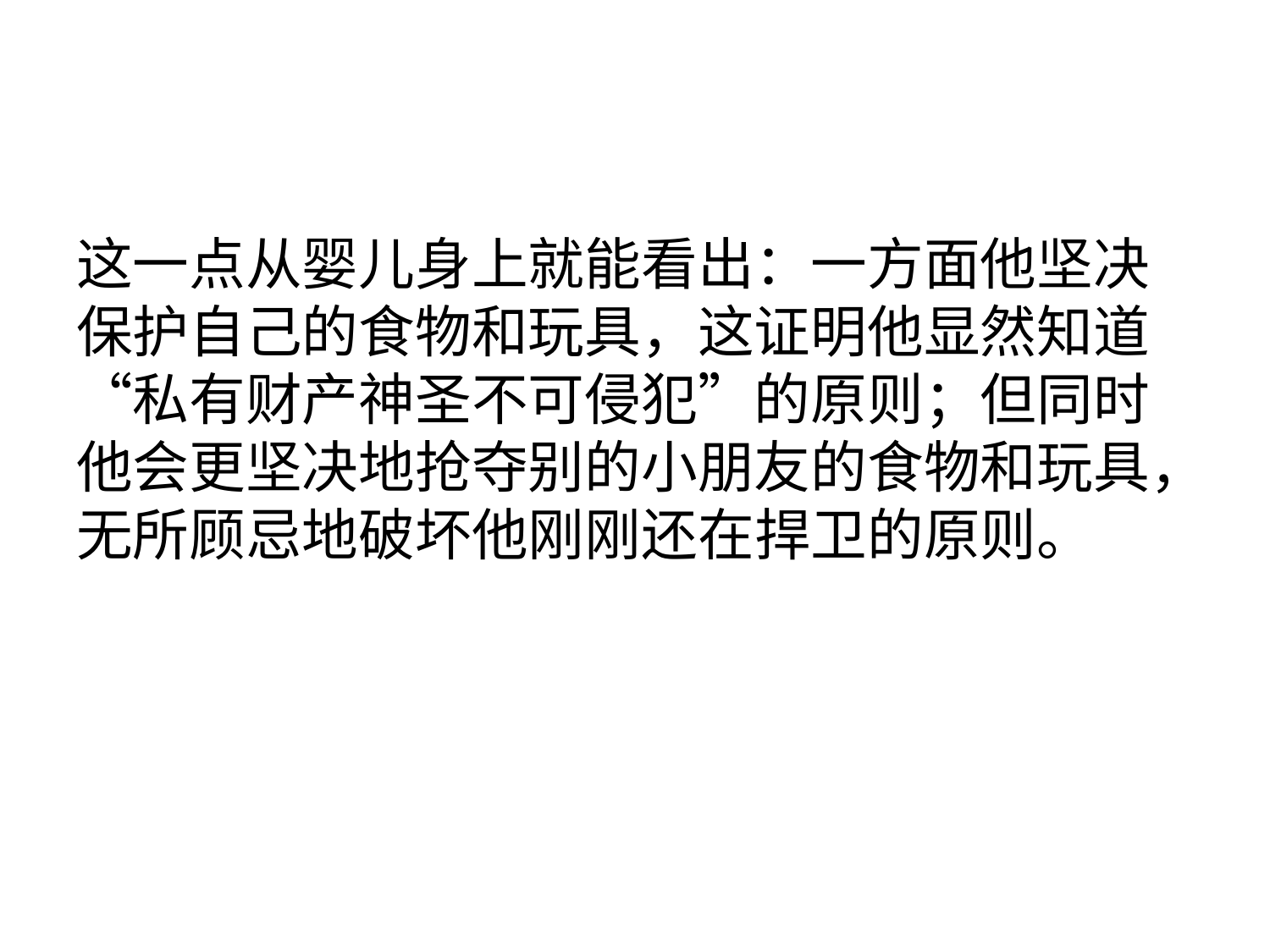

#
这一点从婴儿身上就能看出：一方面他坚决保护自己的食物和玩具，这证明他显然知道“私有财产神圣不可侵犯”的原则；但同时他会更坚决地抢夺别的小朋友的食物和玩具，无所顾忌地破坏他刚刚还在捍卫的原则。